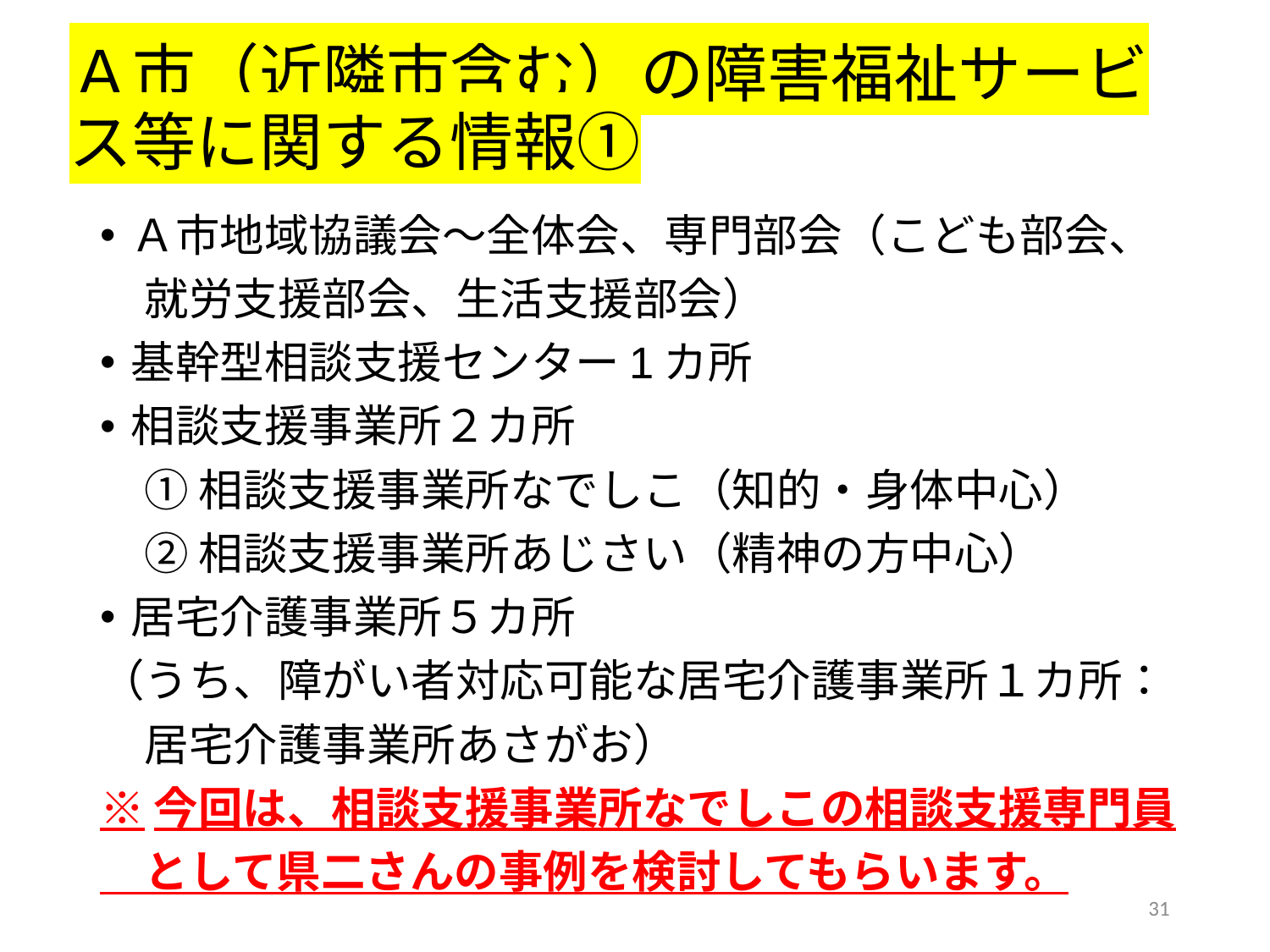

# Ａ市（近隣市含む）の障害福祉サービス等に関する情報①
Ａ市地域協議会～全体会、専門部会（こども部会、
　就労支援部会、生活支援部会）
基幹型相談支援センター1カ所
相談支援事業所２カ所
　① 相談支援事業所なでしこ（知的・身体中心）
　② 相談支援事業所あじさい（精神の方中心）
居宅介護事業所５カ所
（うち、障がい者対応可能な居宅介護事業所１カ所：
　居宅介護事業所あさがお）
※今回は、相談支援事業所なでしこの相談支援専門員
　として県二さんの事例を検討してもらいます。
31